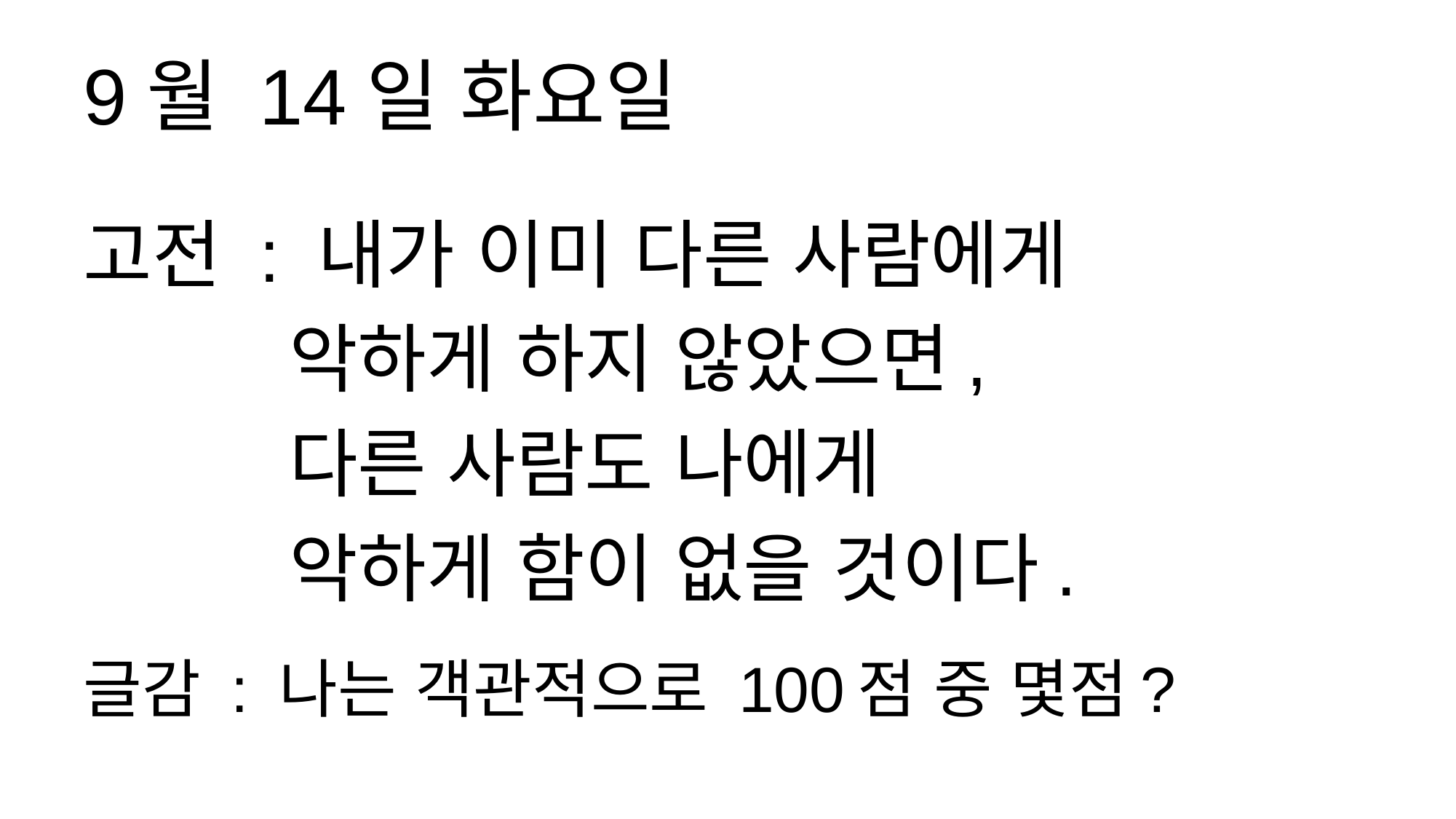

9월 14일 화요일
고전 : 내가 이미 다른 사람에게
         악하게 하지 않았으면,
         다른 사람도 나에게
         악하게 함이 없을 것이다.
글감 : 나는 객관적으로 100점 중 몇점?